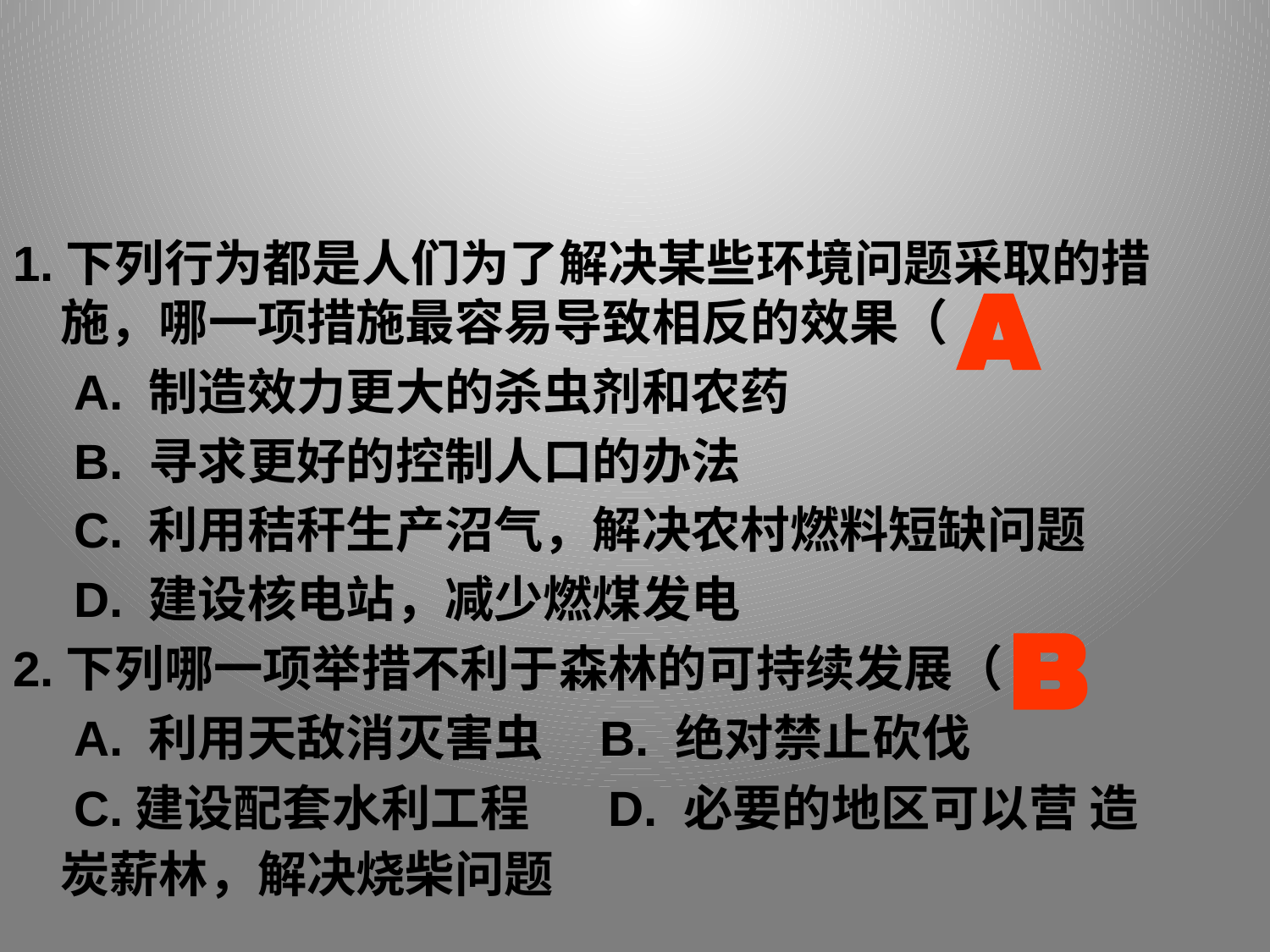

1.下列行为都是人们为了解决某些环境问题采取的措施，哪一项措施最容易导致相反的效果（     ）
　A. 制造效力更大的杀虫剂和农药
　B. 寻求更好的控制人口的办法
　C. 利用秸秆生产沼气，解决农村燃料短缺问题
　D. 建设核电站，减少燃煤发电
2.下列哪一项举措不利于森林的可持续发展（     ）
　A. 利用天敌消灭害虫    B. 绝对禁止砍伐
　C.建设配套水利工程      D. 必要的地区可以营 造炭薪林，解决烧柴问题
A
B